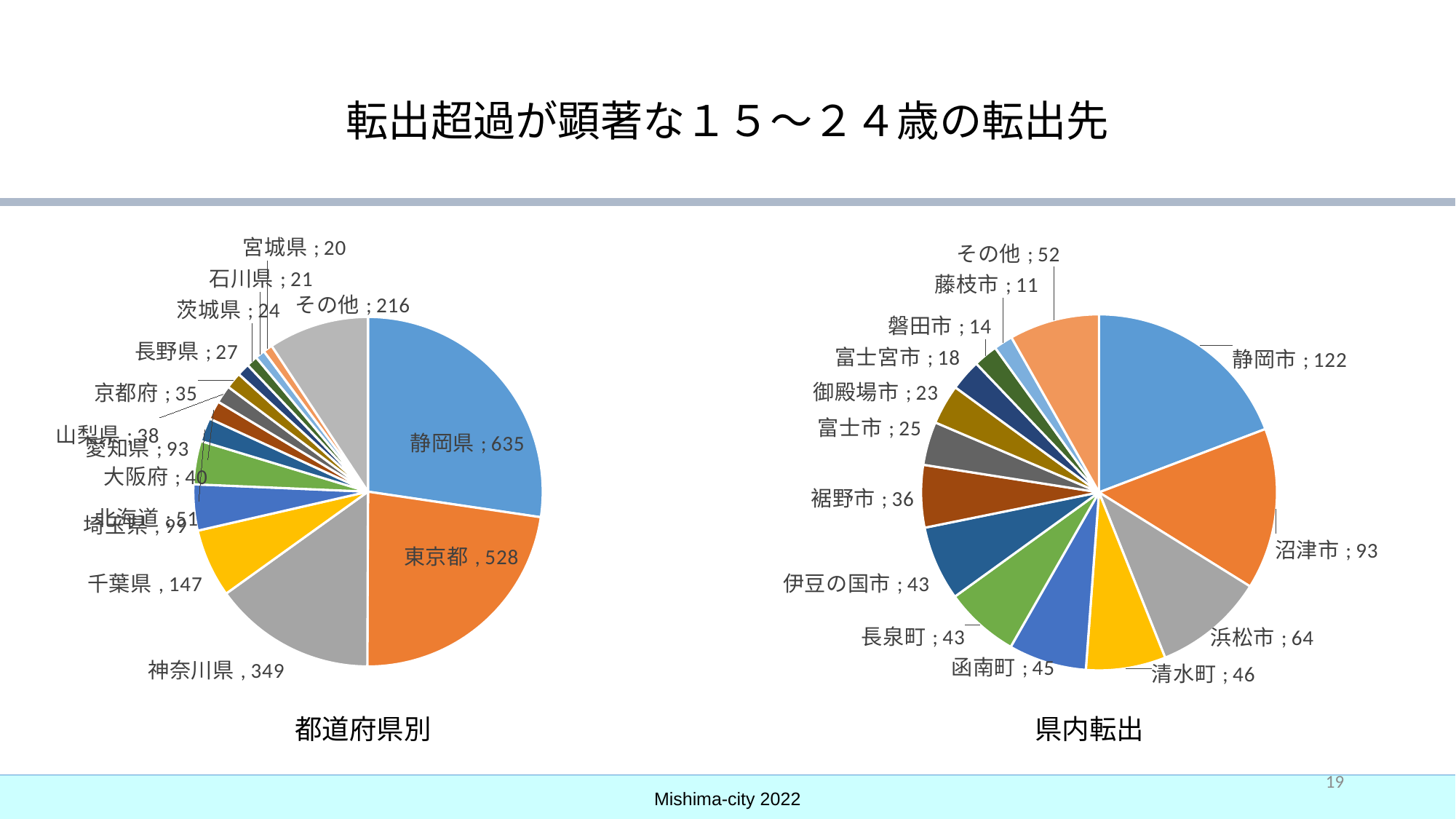

# 転出超過が顕著な１５～２４歳の転出先

### Chart

| Category | 転出者数 |
|---|---|
| 静岡県 | 635.0 |
| 東京都 | 528.0 |
| 神奈川県 | 349.0 |
| 千葉県 | 147.0 |
| 埼玉県 | 99.0 |
| 愛知県 | 93.0 |
| 北海道 | 51.0 |
| 大阪府 | 40.0 |
| 山梨県 | 38.0 |
| 京都府 | 35.0 |
| 長野県 | 27.0 |
| 茨城県 | 24.0 |
| 石川県 | 21.0 |
| 宮城県 | 20.0 |
| その他 | 216.0 |

### Chart

| Category | 転出者数 |
|---|---|
| 静岡市 | 122.0 |
| 沼津市 | 93.0 |
| 浜松市 | 64.0 |
| 清水町 | 46.0 |
| 函南町 | 45.0 |
| 長泉町 | 43.0 |
| 伊豆の国市 | 43.0 |
| 裾野市 | 36.0 |
| 富士市 | 25.0 |
| 御殿場市 | 23.0 |
| 富士宮市 | 18.0 |
| 磐田市 | 14.0 |
| 藤枝市 | 11.0 |
| その他 | 52.0 |
県内転出
都道府県別
19
Mishima-city 2022